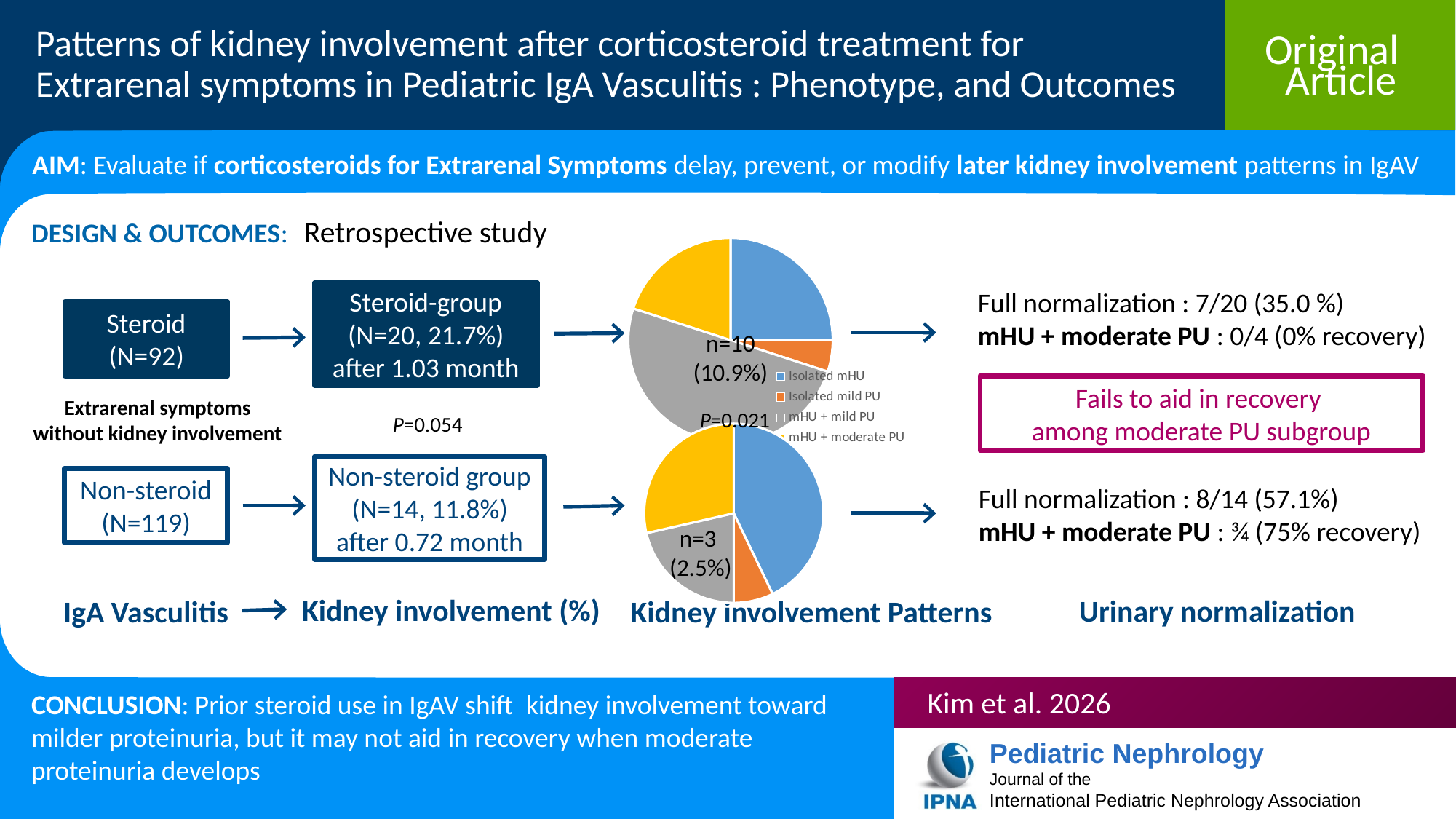

Patterns of kidney involvement after corticosteroid treatment for
Extrarenal symptoms in Pediatric IgA Vasculitis : Phenotype, and Outcomes
AIM: Evaluate if corticosteroids for Extrarenal Symptoms delay, prevent, or modify later kidney involvement patterns in IgAV
Retrospective study
DESIGN & OUTCOMES:

### Chart

| Category | 열1 |
|---|---|
| Isolated mHU | 5.0 |
| Isolated mild PU | 1.0 |
| mHU + mild PU | 10.0 |
| mHU + moderate PU | 4.0 |
Full normalization : 7/20 (35.0 %)
mHU + moderate PU : 0/4 (0% recovery)
Steroid-group
(N=20, 21.7%)
after 1.03 month
Steroid
(N=92)
n=10 (10.9%)
Fails to aid in recovery
among moderate PU subgroup
Extrarenal symptoms
without kidney involvement
P=0.021
P=0.054

### Chart

| Category | 열1 |
|---|---|
| Isolated HU | 6.0 |
| Isolated mild PU | 1.0 |
| mHU + mild PU | 3.0 |
| mHU + moderate PU | 4.0 |
Non-steroid group
(N=14, 11.8%)
after 0.72 month
Non-steroid
(N=119)
Full normalization : 8/14 (57.1%)
mHU + moderate PU : ¾ (75% recovery)
n=3
(2.5%)
Kidney involvement (%)
Urinary normalization
Kidney involvement Patterns
IgA Vasculitis
Kim et al. 2026
CONCLUSION: Prior steroid use in IgAV shift  kidney involvement toward milder proteinuria, but it may not aid in recovery when moderate proteinuria develops